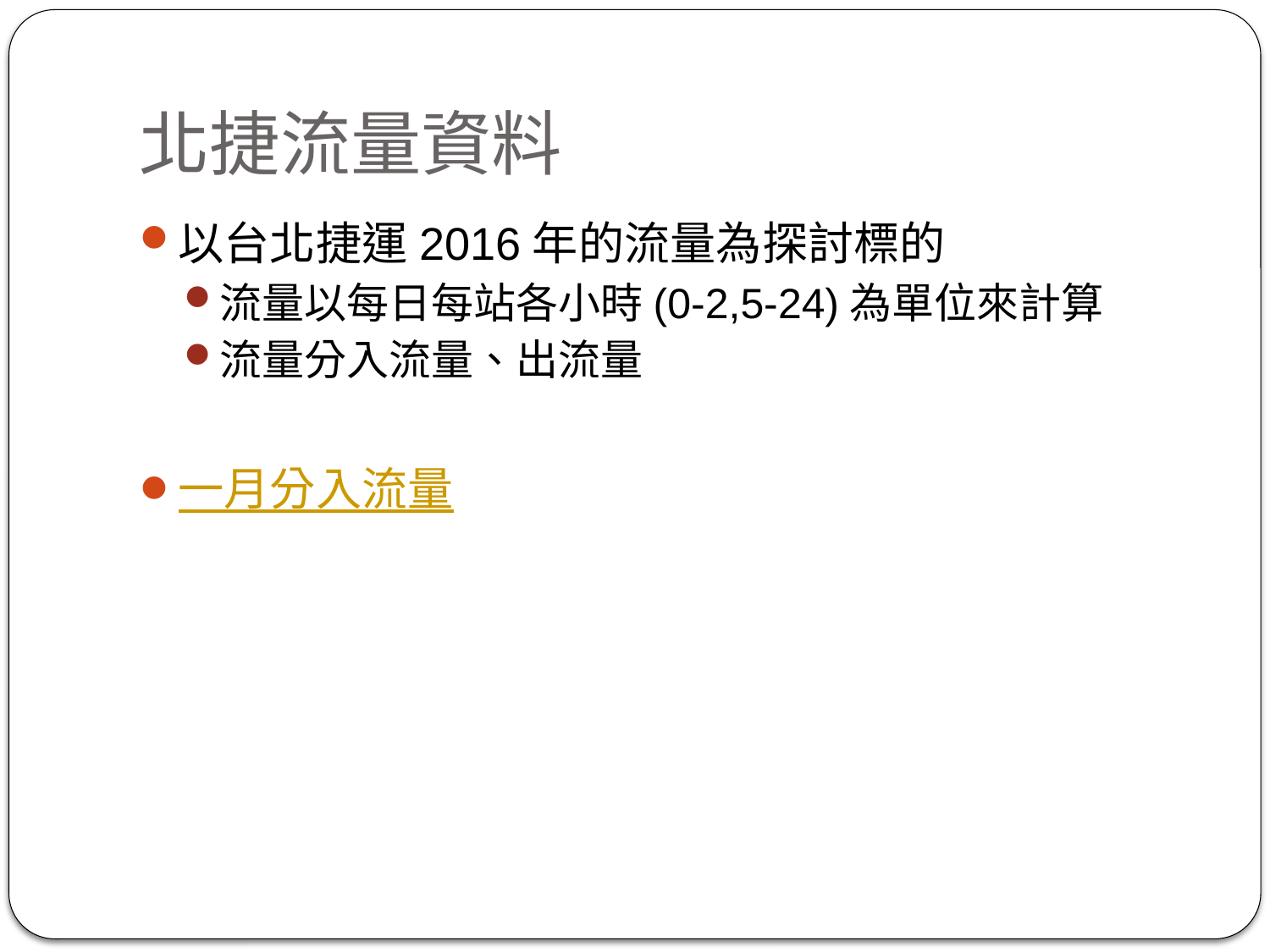

# 北捷流量資料
以台北捷運2016年的流量為探討標的
流量以每日每站各小時(0-2,5-24)為單位來計算
流量分入流量、出流量

一月分入流量